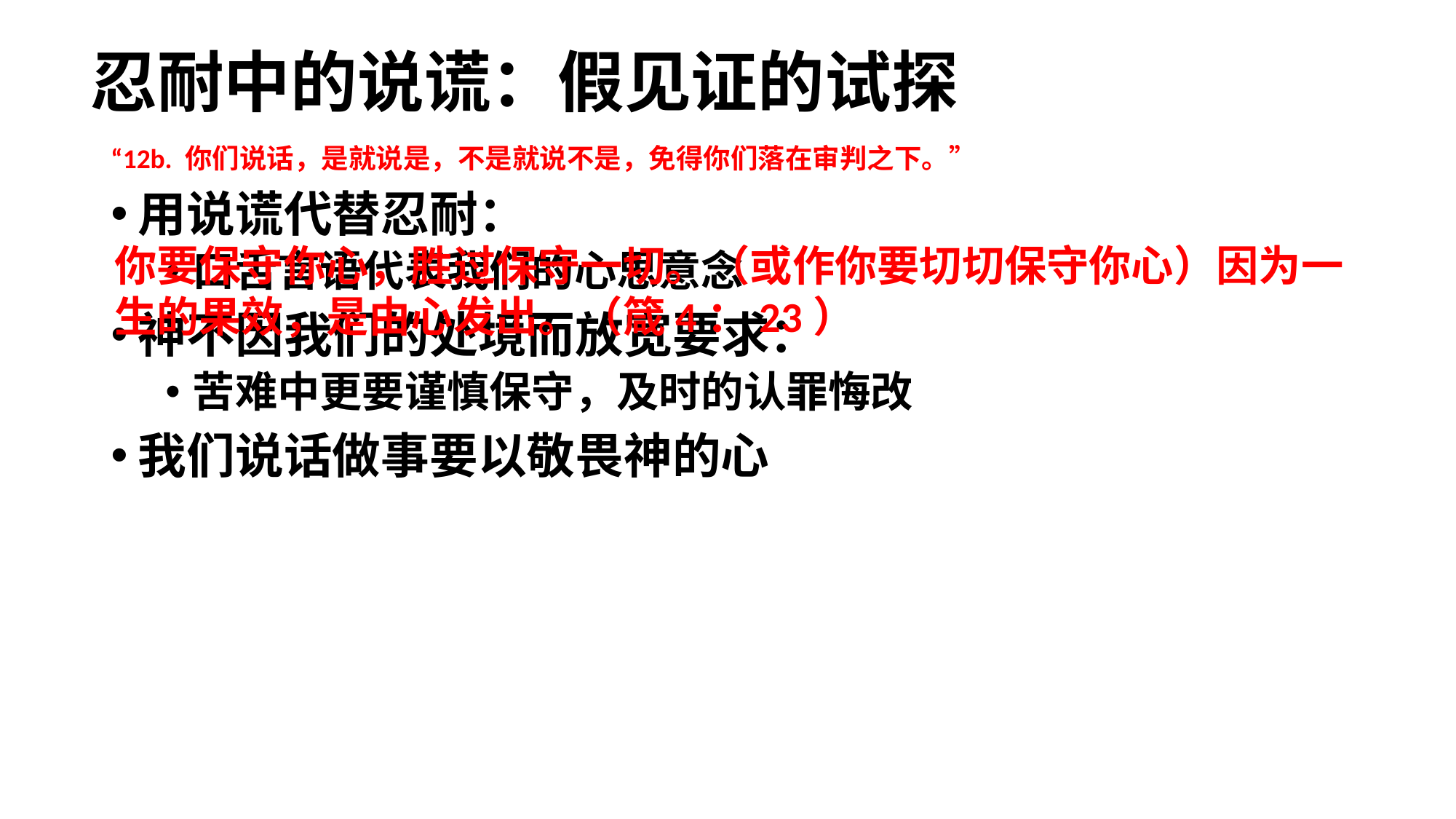

# 忍耐中的说谎：假见证的试探
“12b. 你们说话，是就说是，不是就说不是，免得你们落在审判之下。”
用说谎代替忍耐：
口舌言语代表我们的心思意念
神不因我们的处境而放宽要求：
苦难中更要谨慎保守，及时的认罪悔改
我们说话做事要以敬畏神的心
你要保守你心，胜过保守一切。（或作你要切切保守你心）因为一生的果效，是由心发出。（箴4：23）